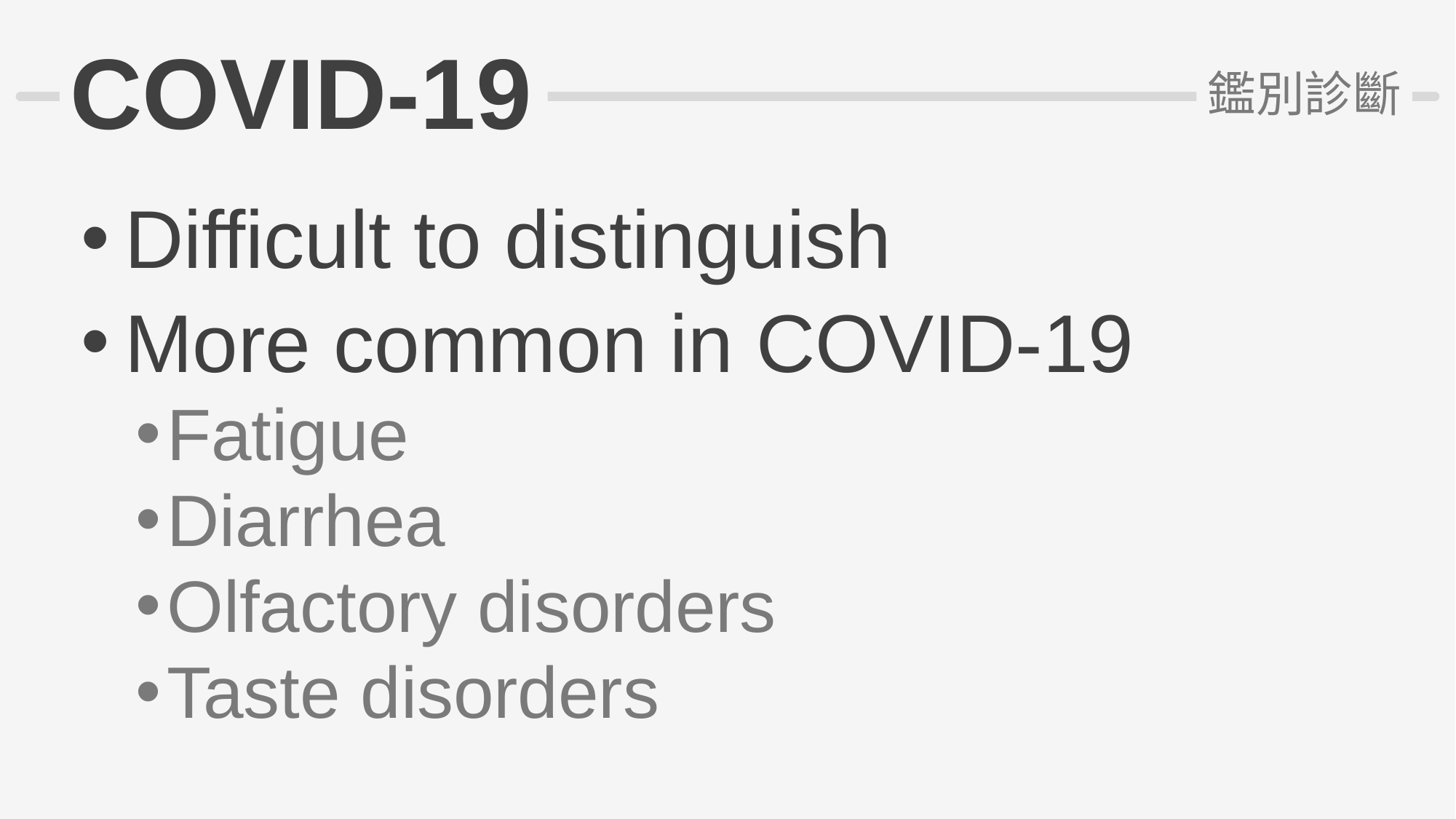

# COVID-19
鑑別診斷
Difficult to distinguish
More common in COVID-19
Fatigue
Diarrhea
Olfactory disorders
Taste disorders